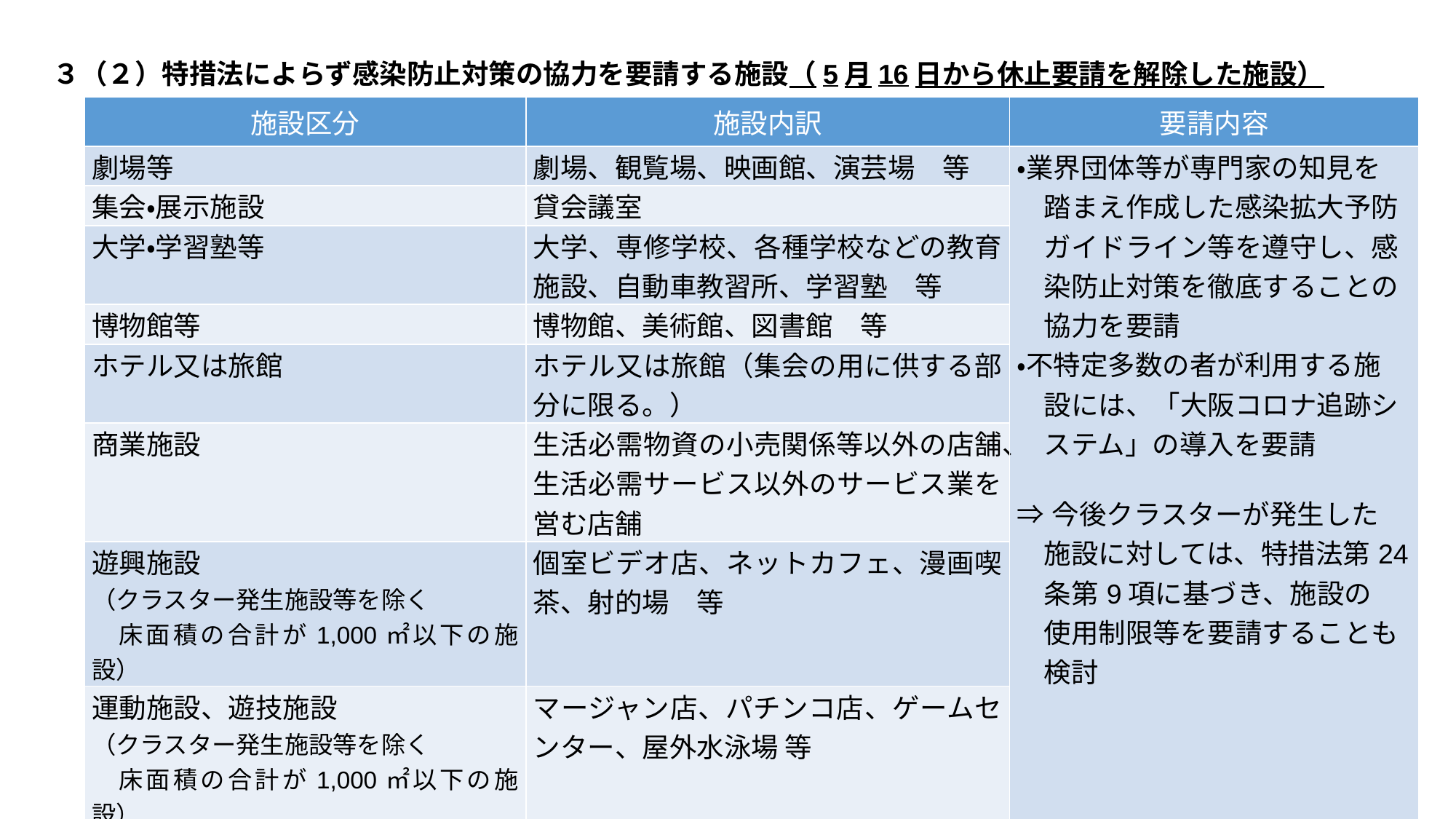

３（２）特措法によらず感染防止対策の協力を要請する施設（5月16日から休止要請を解除した施設）
| 施設区分 | 施設内訳 | 要請内容 |
| --- | --- | --- |
| 劇場等 | 劇場、観覧場、映画館、演芸場　等 | ・業界団体等が専門家の知見を 　踏まえ作成した感染拡大予防 　ガイドライン等を遵守し、感 　染防止対策を徹底することの 　協力を要請 ・不特定多数の者が利用する施 　設には、「大阪コロナ追跡シ 　ステム」の導入を要請 ⇒今後クラスターが発生した 　施設に対しては、特措法第24 　条第9項に基づき、施設の 　使用制限等を要請することも 　検討 |
| 集会・展示施設 | 貸会議室 |  |
| 大学・学習塾等 | 大学、専修学校、各種学校などの教育施設、自動車教習所、学習塾　等 |  |
| 博物館等 | 博物館、美術館、図書館　等 |  |
| ホテル又は旅館 | ホテル又は旅館（集会の用に供する部分に限る。） |  |
| 商業施設 | 生活必需物資の小売関係等以外の店舗、 生活必需サービス以外のサービス業を営む店舗 |  |
| 遊興施設 （クラスター発生施設等を除く 　床面積の合計が1,000㎡以下の施設） | 個室ビデオ店、ネットカフェ、漫画喫茶、射的場　等 |  |
| 運動施設、遊技施設 （クラスター発生施設等を除く 　床面積の合計が1,000㎡以下の施設） | マージャン店、パチンコ店、ゲームセンター、屋外水泳場 等 |  |
8